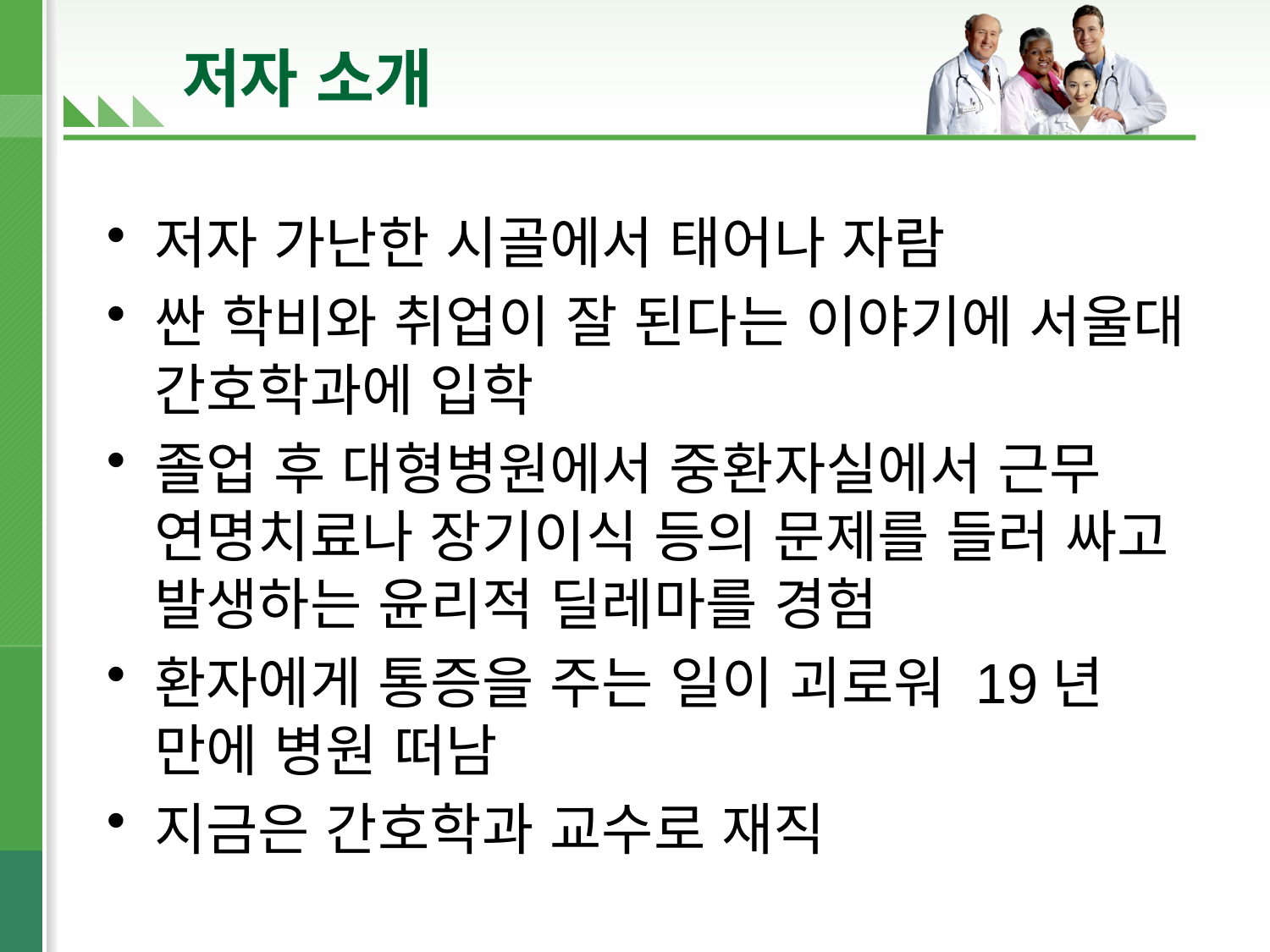

# 저자 소개
저자 가난한 시골에서 태어나 자람
싼 학비와 취업이 잘 된다는 이야기에 서울대 간호학과에 입학
졸업 후 대형병원에서 중환자실에서 근무  연명치료나 장기이식 등의 문제를 들러 싸고  발생하는 윤리적 딜레마를 경험
환자에게 통증을 주는 일이 괴로워 19년 만에 병원 떠남
지금은 간호학과 교수로 재직